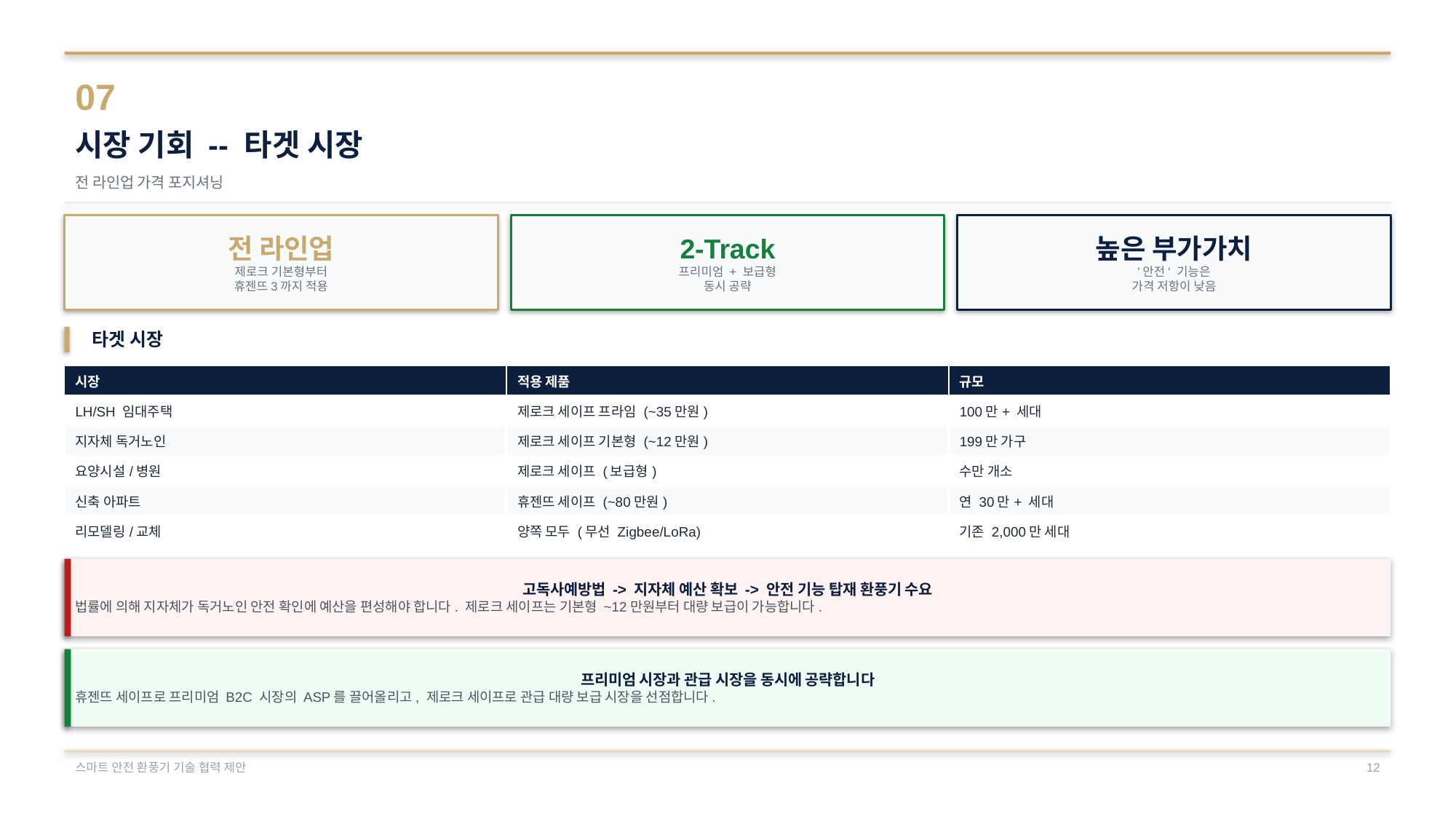

07
시장 기회 -- 타겟 시장
전 라인업 가격 포지셔닝

전 라인업
제로크 기본형부터
휴젠뜨3까지 적용
2-Track
프리미엄 + 보급형
동시 공략
높은 부가가치
'안전' 기능은
가격 저항이 낮음
타겟 시장

| 시장 | 적용 제품 | 규모 |
| --- | --- | --- |
| LH/SH 임대주택 | 제로크 세이프 프라임 (~35만원) | 100만+ 세대 |
| 지자체 독거노인 | 제로크 세이프 기본형 (~12만원) | 199만 가구 |
| 요양시설/병원 | 제로크 세이프 (보급형) | 수만 개소 |
| 신축 아파트 | 휴젠뜨 세이프 (~80만원) | 연 30만+ 세대 |
| 리모델링/교체 | 양쪽 모두 (무선 Zigbee/LoRa) | 기존 2,000만 세대 |
고독사예방법 -> 지자체 예산 확보 -> 안전 기능 탑재 환풍기 수요
법률에 의해 지자체가 독거노인 안전 확인에 예산을 편성해야 합니다. 제로크 세이프는 기본형 ~12만원부터 대량 보급이 가능합니다.

프리미엄 시장과 관급 시장을 동시에 공략합니다
휴젠뜨 세이프로 프리미엄 B2C 시장의 ASP를 끌어올리고, 제로크 세이프로 관급 대량 보급 시장을 선점합니다.

스마트 안전 환풍기 기술 협력 제안
12